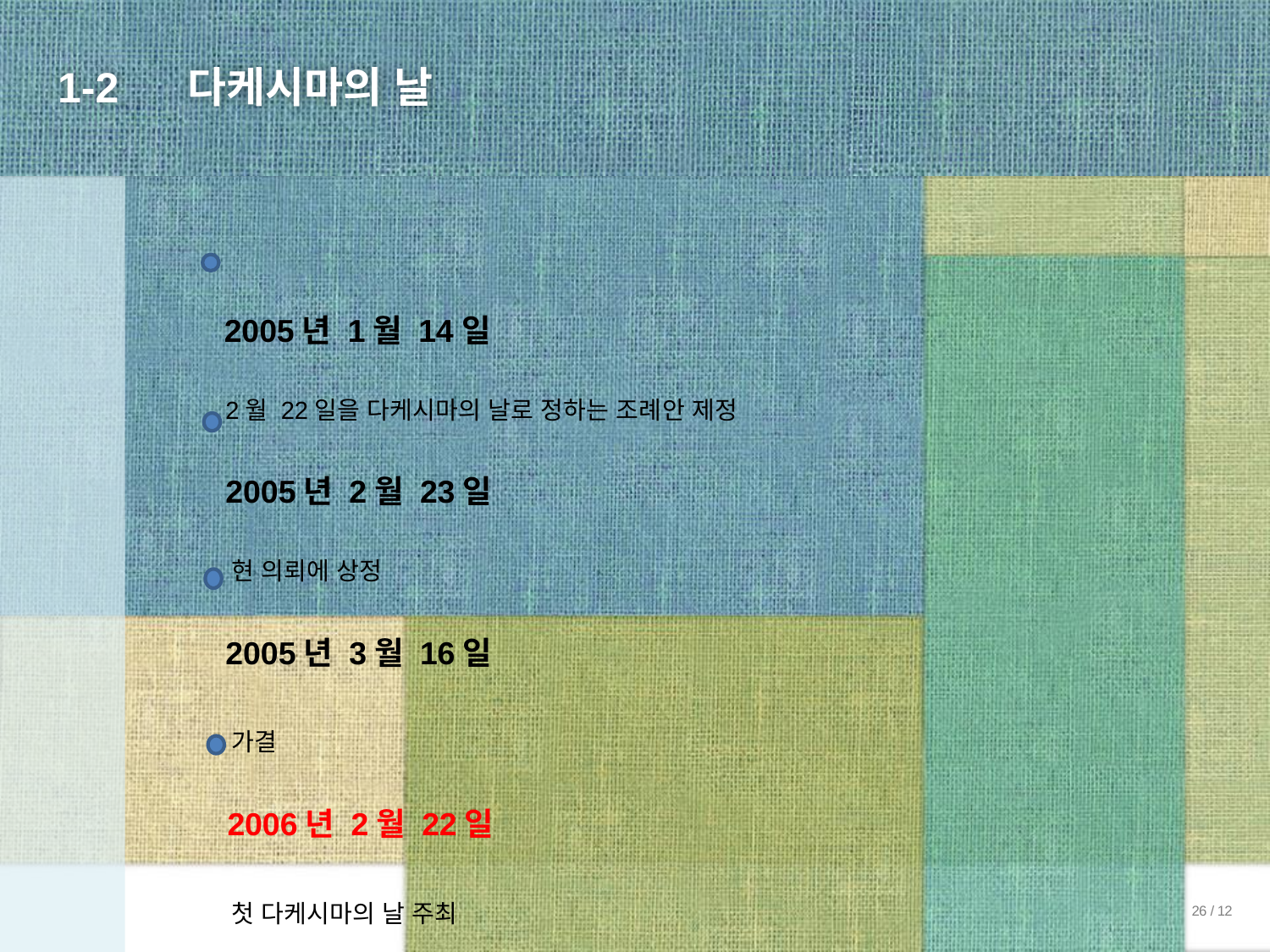

다케시마의 날
1-2

   2005년 1월 14일

    2월 22일을 다케시마의 날로 정하는 조례안 제정

    2005년 2월 23일

    현 의뢰에 상정

    2005년 3월 16일

    가결

    2006년 2월 22일

    첫 다케시마의 날 주최

26 / 12